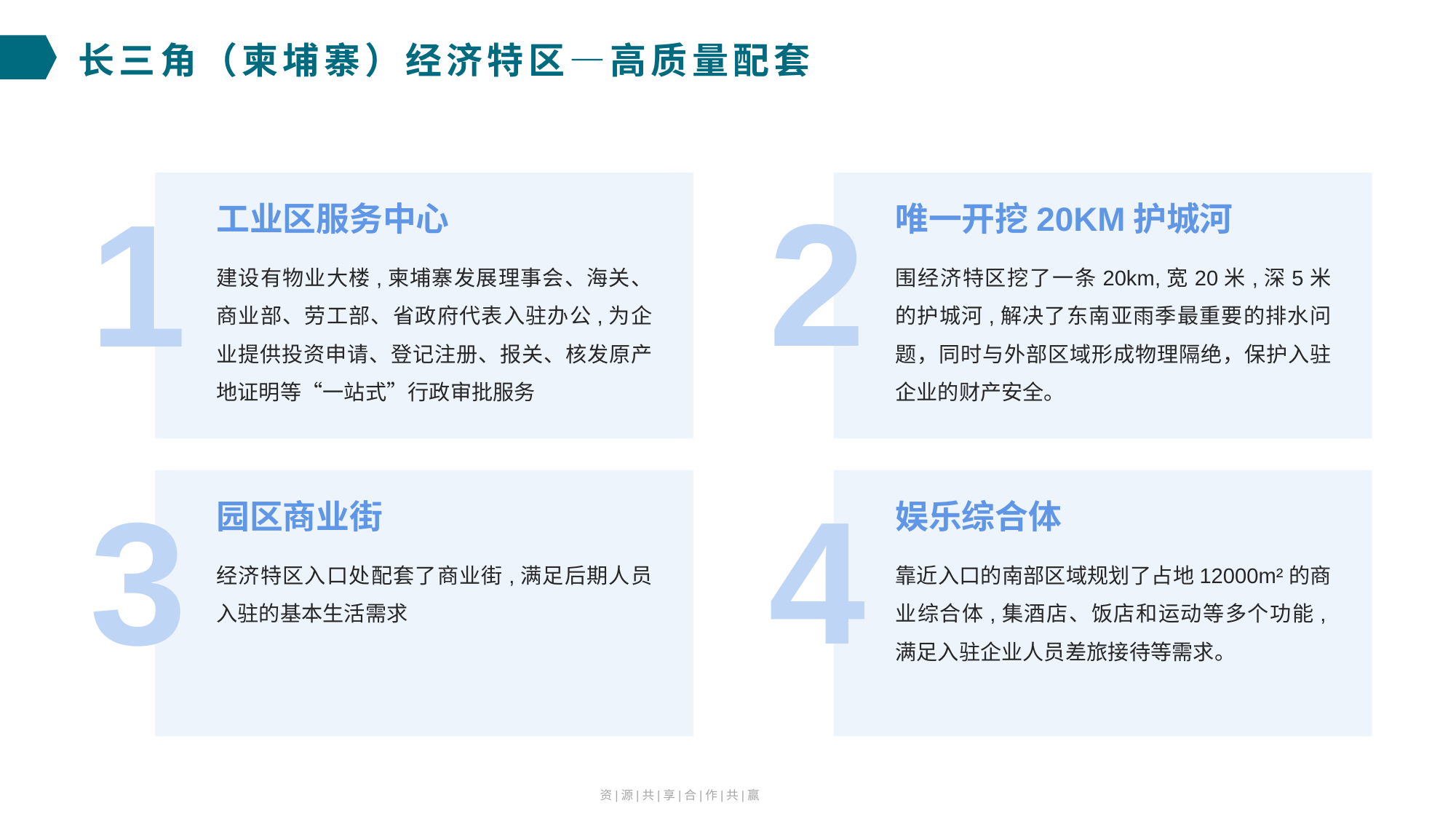

# 长三角（柬埔寨）经济特区—高质量配套
2
1

工业区服务中心
唯一开挖20KM护城河
建设有物业大楼,柬埔寨发展理事会、海关、商业部、劳工部、省政府代表入驻办公,为企业提供投资申请、登记注册、报关、核发原产地证明等“一站式”行政审批服务
围经济特区挖了一条20km,宽20米,深5米的护城河,解决了东南亚雨季最重要的排水问题，同时与外部区域形成物理隔绝，保护入驻企业的财产安全。
4
3

园区商业街
娱乐综合体
经济特区入口处配套了商业街,满足后期人员入驻的基本生活需求
靠近入口的南部区域规划了占地12000m²的商业综合体,集酒店、饭店和运动等多个功能,满足入驻企业人员差旅接待等需求。